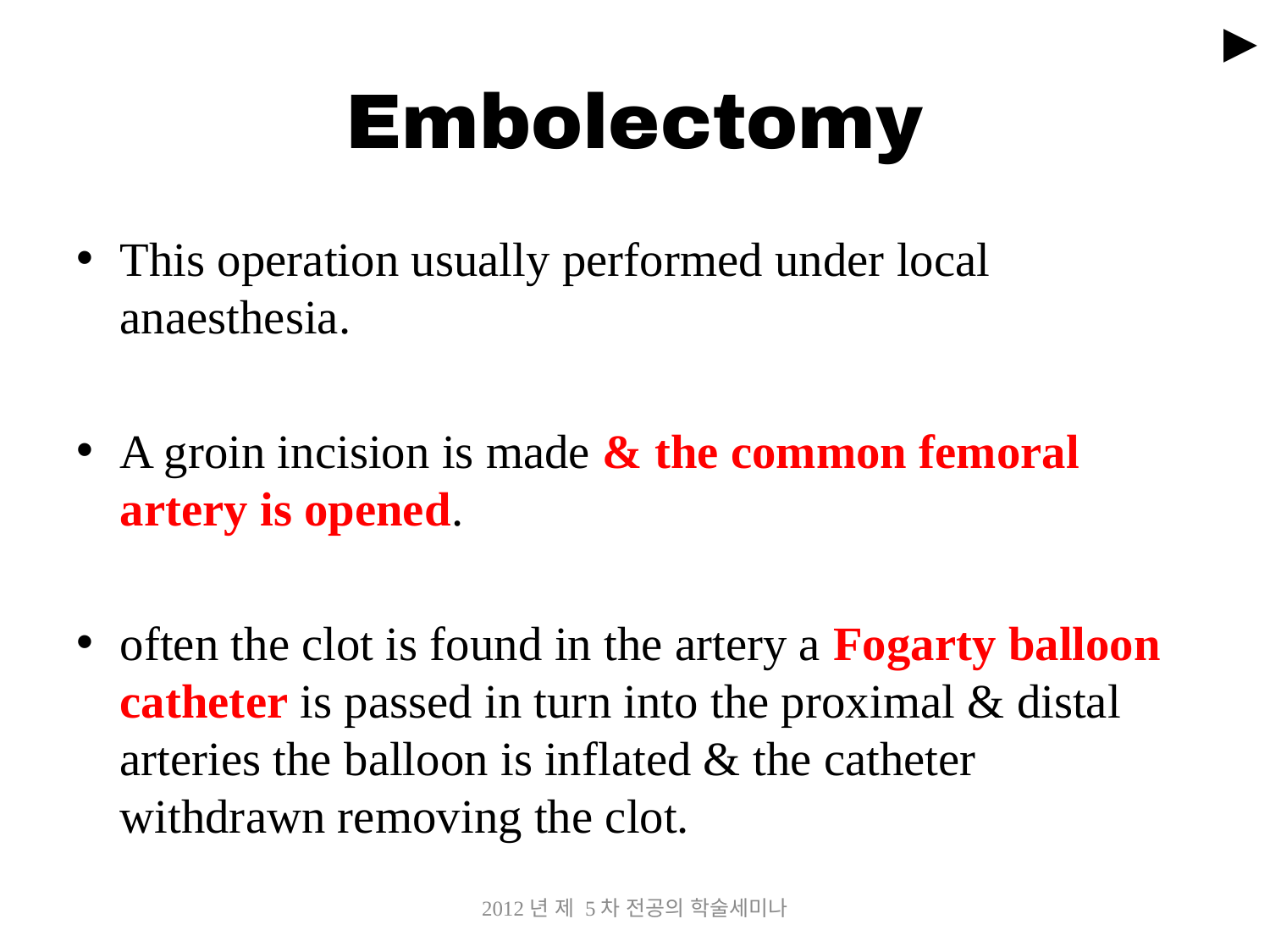

►
# Embolectomy
This operation usually performed under local anaesthesia.

A groin incision is made & the common femoral artery is opened.

often the clot is found in the artery a Fogarty balloon catheter is passed in turn into the proximal & distal arteries the balloon is inflated & the catheter withdrawn removing the clot.

2012년 제 5차 전공의 학술세미나